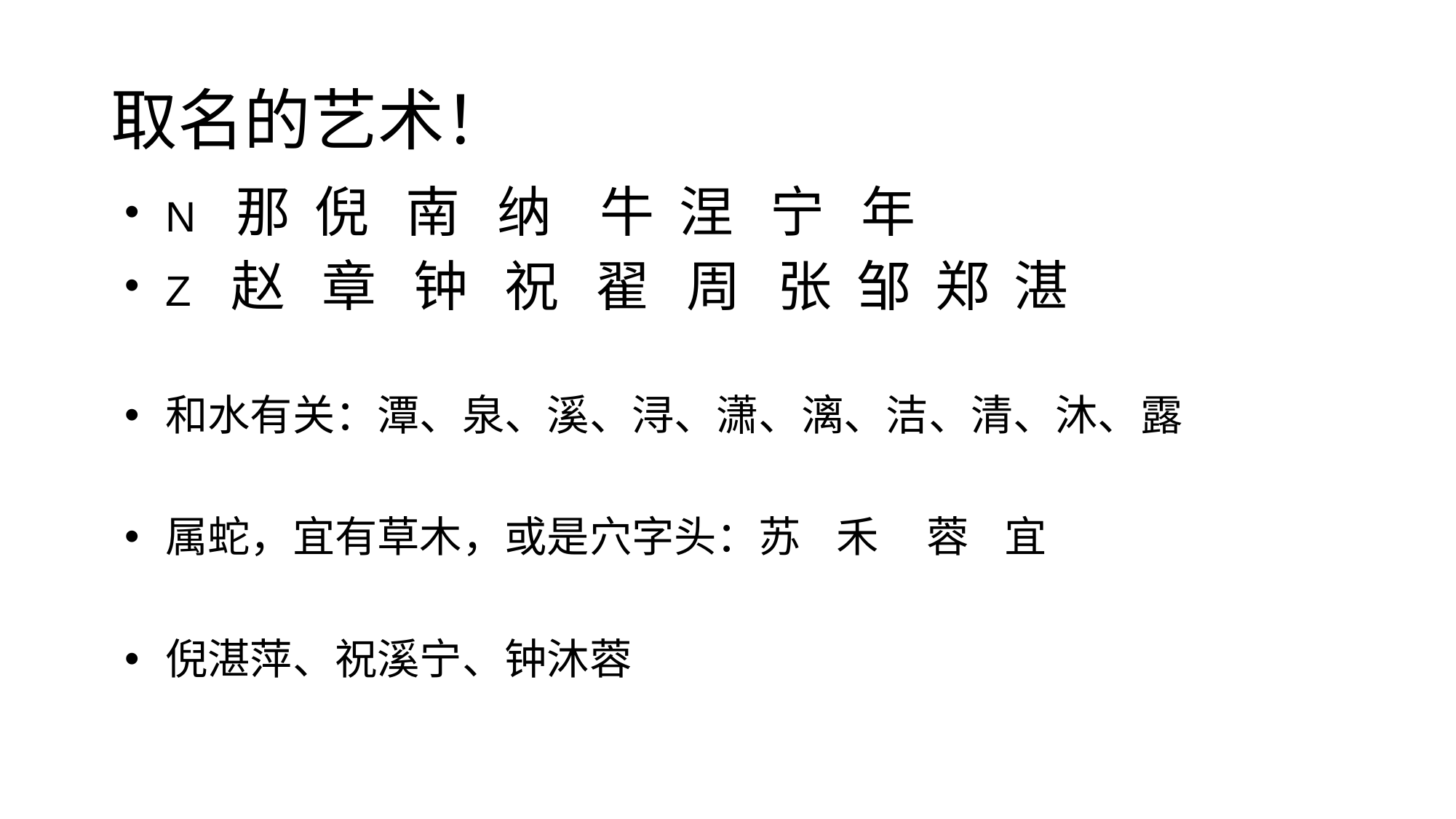

# 取名的艺术！
N  那  倪   南   纳    牛  涅   宁   年
Z  赵   章   钟   祝   翟   周   张  邹  郑  湛

和水有关：潭、泉、溪、浔、潇、漓、洁、清、沐、露

属蛇，宜有草木，或是穴字头：苏   禾    蓉   宜

倪湛萍、祝溪宁、钟沐蓉